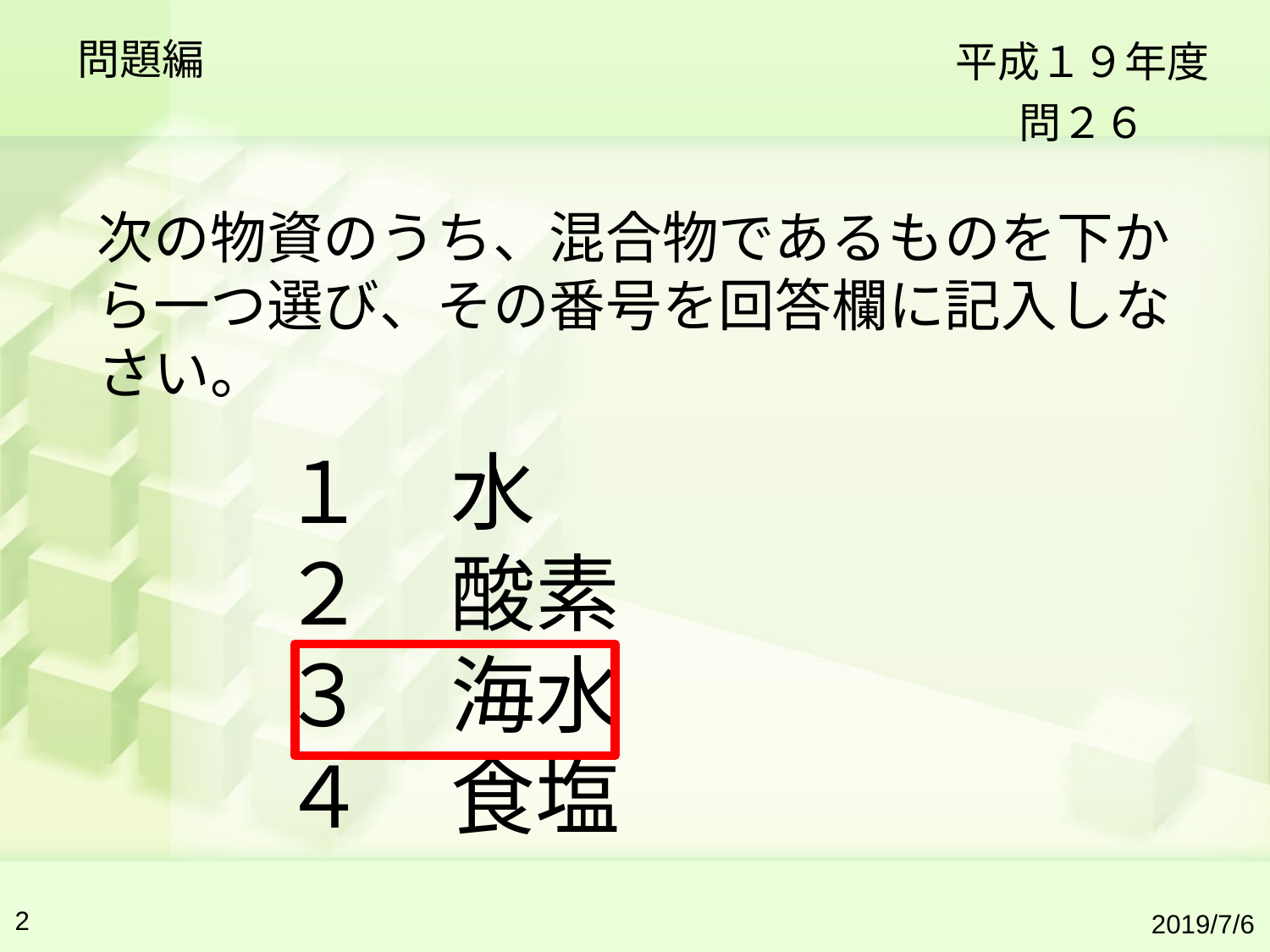

問題編
平成１９年度
問２６
次の物資のうち、混合物であるものを下から一つ選び、その番号を回答欄に記入しなさい。
１　水
２　酸素
３　海水
４　食塩

2
2019/7/6